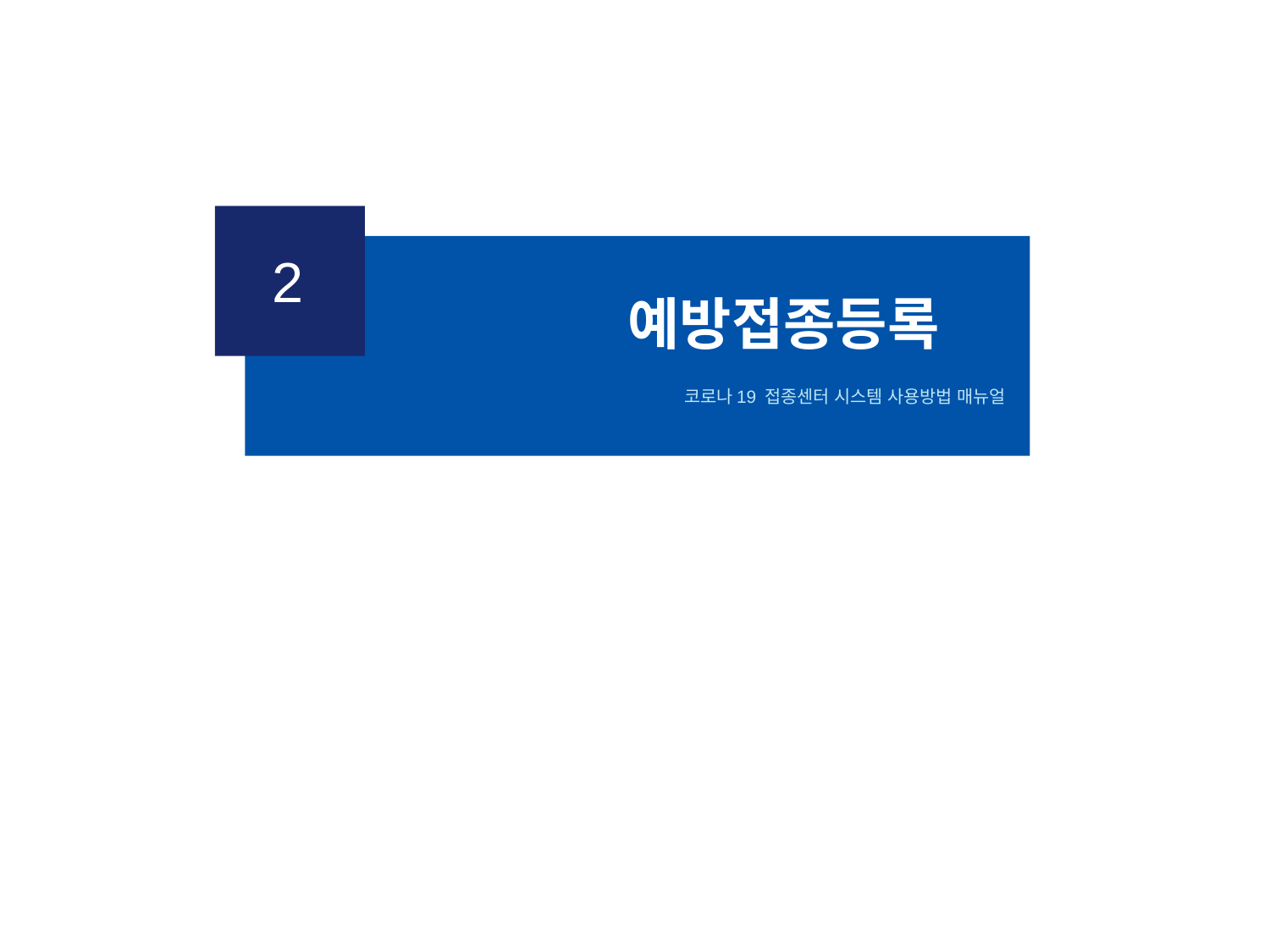

2
예방접종등록
코로나19 접종센터 시스템 사용방법 매뉴얼